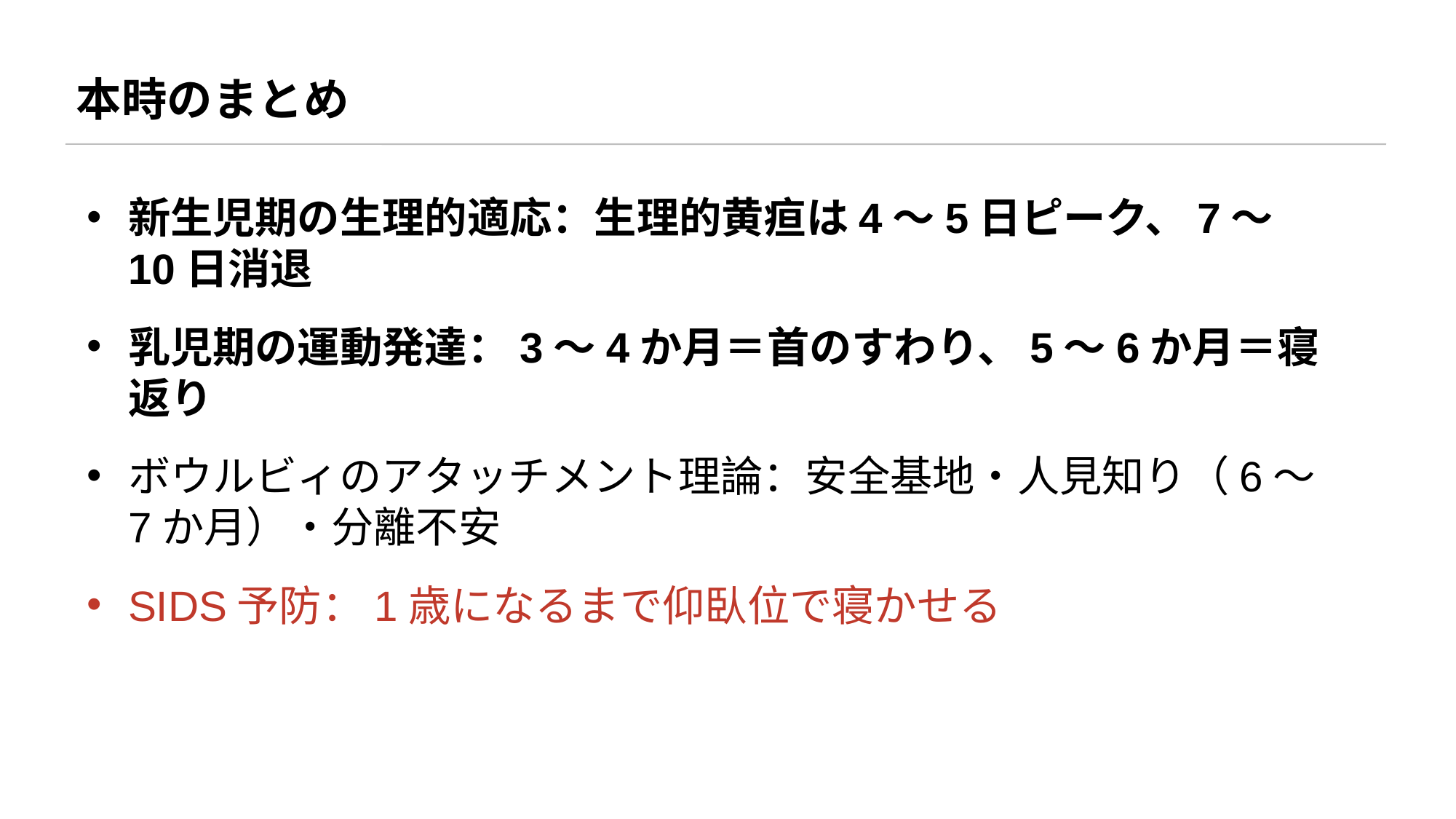

本時のまとめ

新生児期の生理的適応：生理的黄疸は4〜5日ピーク、7〜10日消退
乳児期の運動発達：3〜4か月＝首のすわり、5〜6か月＝寝返り
ボウルビィのアタッチメント理論：安全基地・人見知り（6〜7か月）・分離不安
SIDS予防：1歳になるまで仰臥位で寝かせる